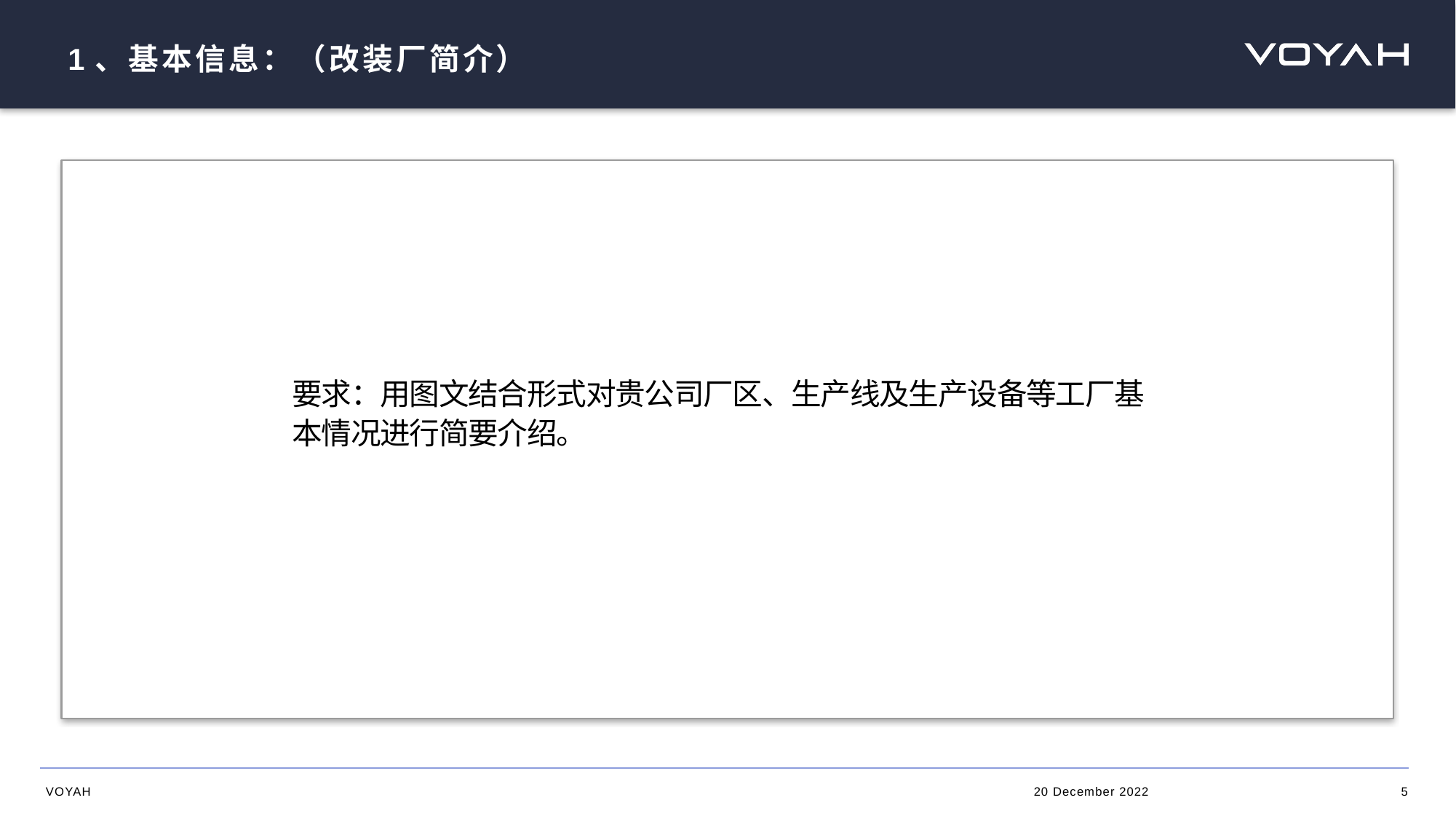

# 1、基本信息：（改装厂简介）

要求：用图文结合形式对贵公司厂区、生产线及生产设备等工厂基本情况进行简要介绍。